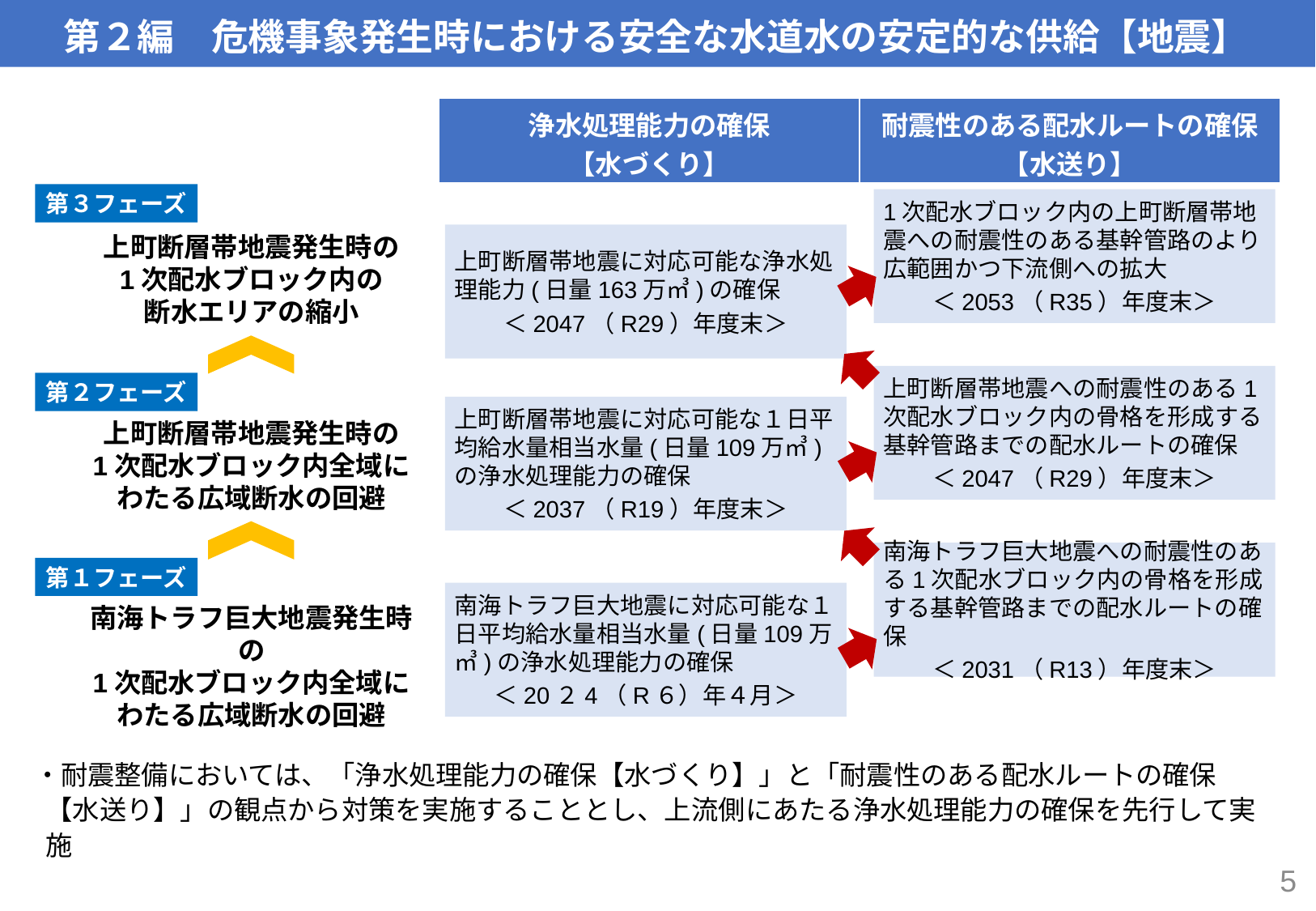

# 第２編　危機事象発生時における安全な水道水の安定的な供給【地震】
| 浄水処理能力の確保 【水づくり】 | 耐震性のある配水ルートの確保 【水送り】 |
| --- | --- |
第３フェーズ
1次配水ブロック内の上町断層帯地震への耐震性のある基幹管路のより広範囲かつ下流側への拡大
＜2053（R35）年度末＞
上町断層帯地震発生時の
1次配水ブロック内の
断水エリアの縮小
上町断層帯地震に対応可能な浄水処理能力(日量163万㎥)の確保
＜2047（R29）年度末＞

上町断層帯地震への耐震性のある1次配水ブロック内の骨格を形成する基幹管路までの配水ルートの確保
＜2047（R29）年度末＞
第２フェーズ
上町断層帯地震に対応可能な１日平均給水量相当水量(日量109万㎥)の浄水処理能力の確保
＜2037（R19）年度末＞
上町断層帯地震発生時の
1次配水ブロック内全域に
わたる広域断水の回避

南海トラフ巨大地震への耐震性のある1次配水ブロック内の骨格を形成する基幹管路までの配水ルートの確保
＜2031（R13）年度末＞
第１フェーズ
南海トラフ巨大地震に対応可能な１日平均給水量相当水量(日量109万㎥)の浄水処理能力の確保
＜20２4（R６）年４月＞
南海トラフ巨大地震発生時の
1次配水ブロック内全域に
わたる広域断水の回避

・耐震整備においては、「浄水処理能力の確保【水づくり】」と「耐震性のある配水ルートの確保【水送り】」の観点から対策を実施することとし、上流側にあたる浄水処理能力の確保を先行して実施
5